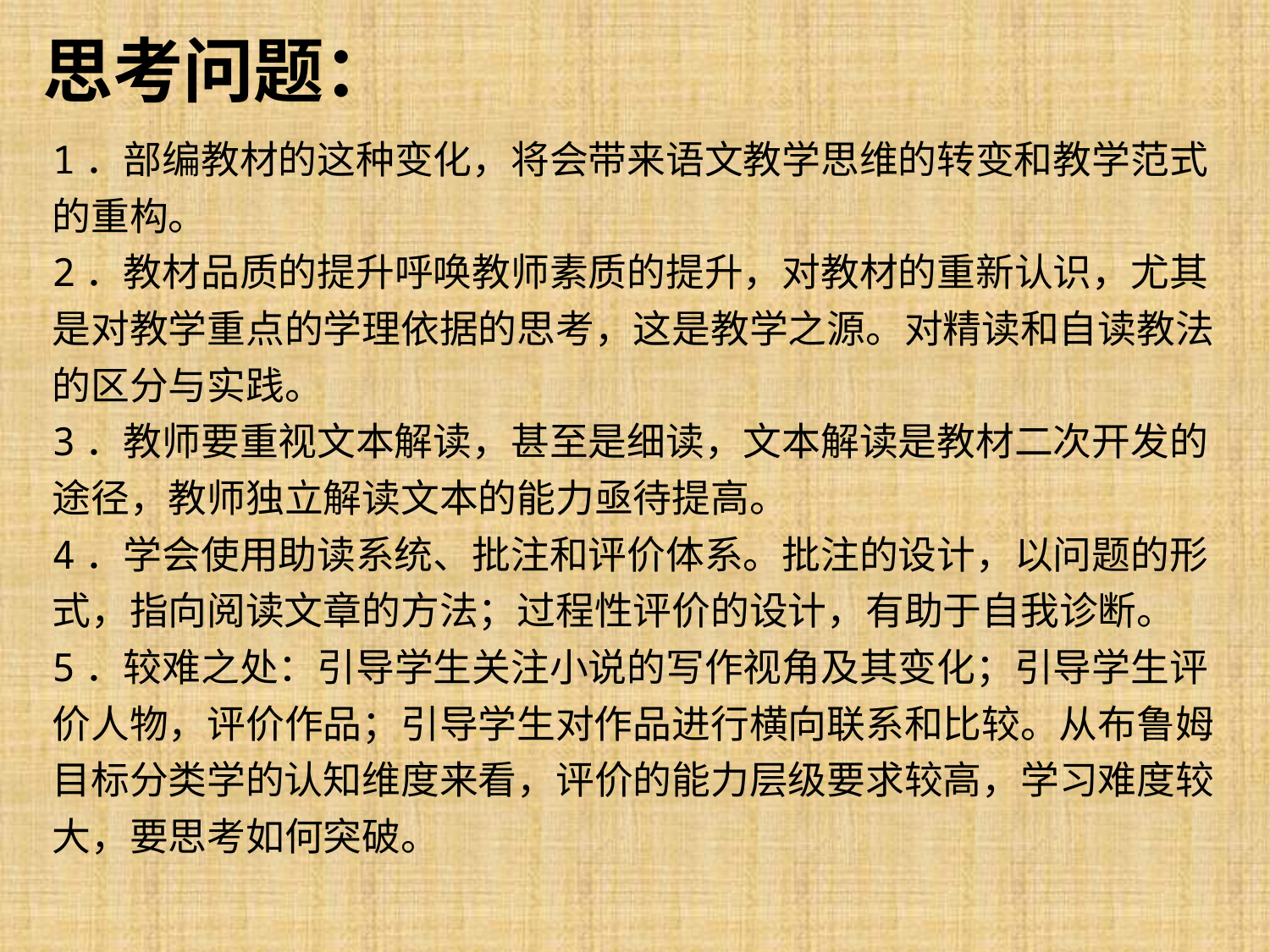

思考问题：

1．部编教材的这种变化，将会带来语文教学思维的转变和教学范式的重构。
2．教材品质的提升呼唤教师素质的提升，对教材的重新认识，尤其是对教学重点的学理依据的思考，这是教学之源。对精读和自读教法的区分与实践。
3．教师要重视文本解读，甚至是细读，文本解读是教材二次开发的途径，教师独立解读文本的能力亟待提高。
4．学会使用助读系统、批注和评价体系。批注的设计，以问题的形式，指向阅读文章的方法；过程性评价的设计，有助于自我诊断。
5．较难之处：引导学生关注小说的写作视角及其变化；引导学生评价人物，评价作品；引导学生对作品进行横向联系和比较。从布鲁姆目标分类学的认知维度来看，评价的能力层级要求较高，学习难度较大，要思考如何突破。